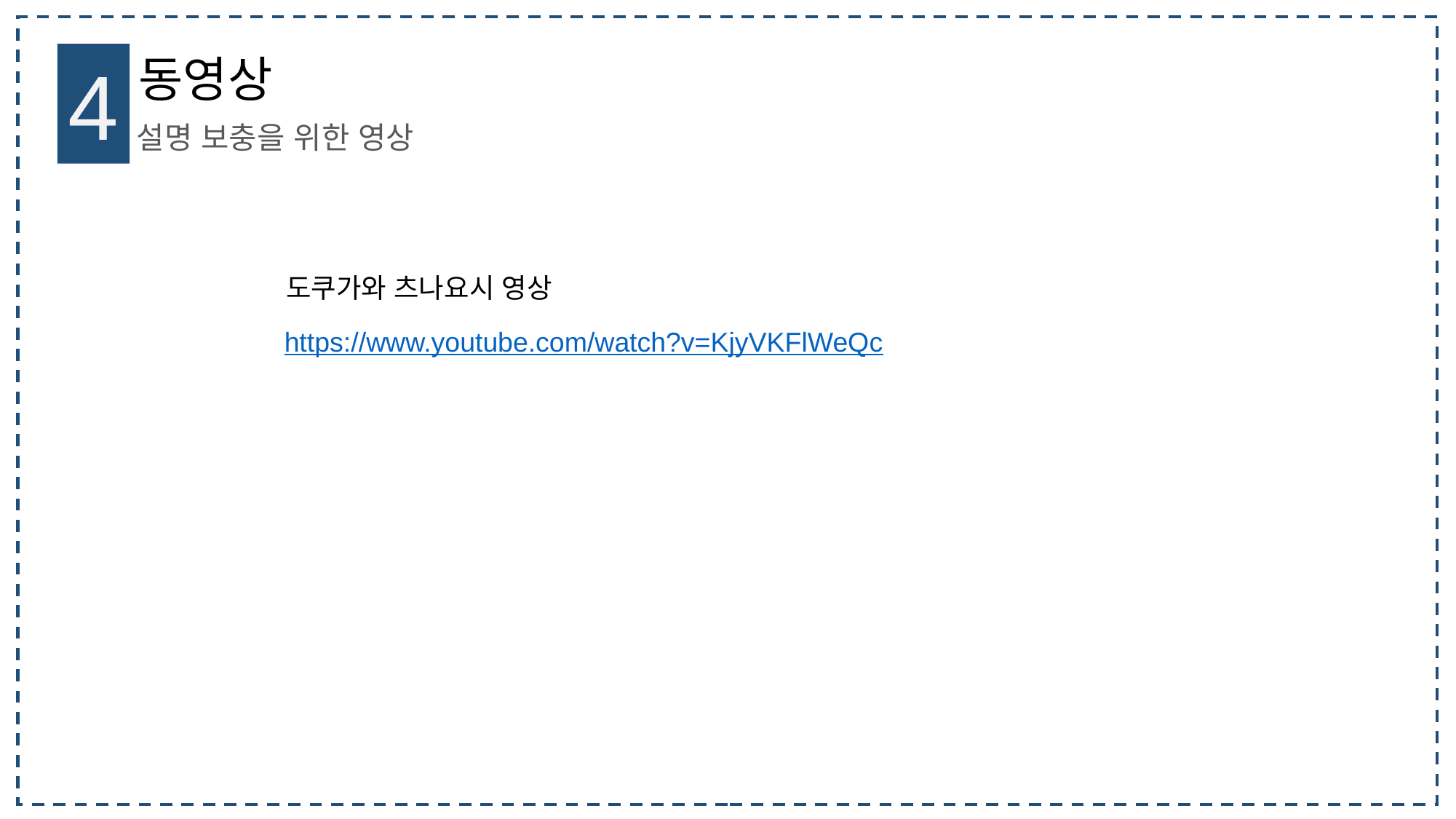

4
동영상
설명 보충을 위한 영상
도쿠가와 츠나요시 영상
https://www.youtube.com/watch?v=KjyVKFlWeQc